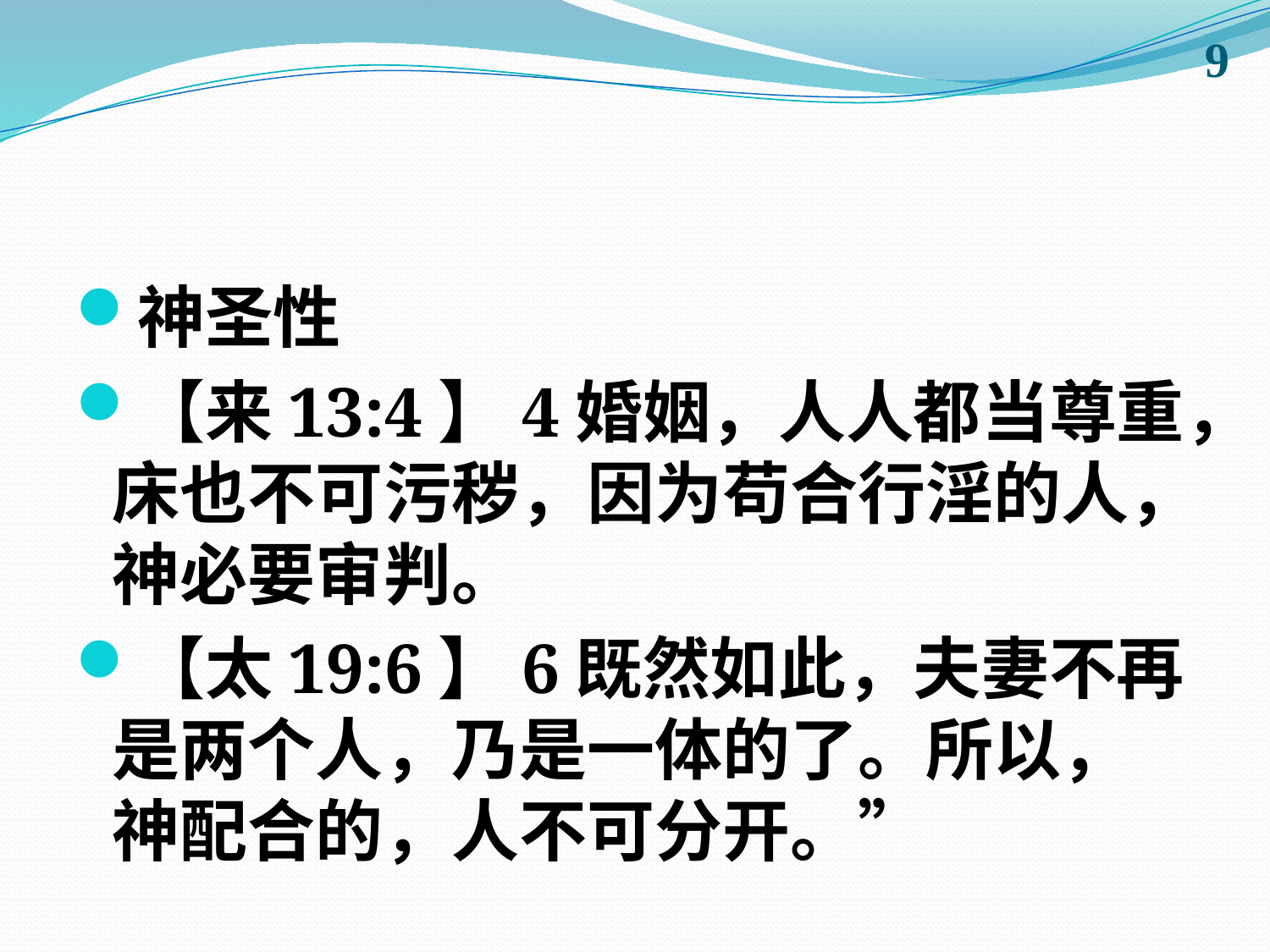

9
#
神圣性
【来13:4】4婚姻，人人都当尊重，床也不可污秽，因为苟合行淫的人，神必要审判。
【太19:6】6既然如此，夫妻不再是两个人，乃是一体的了。所以，神配合的，人不可分开。”